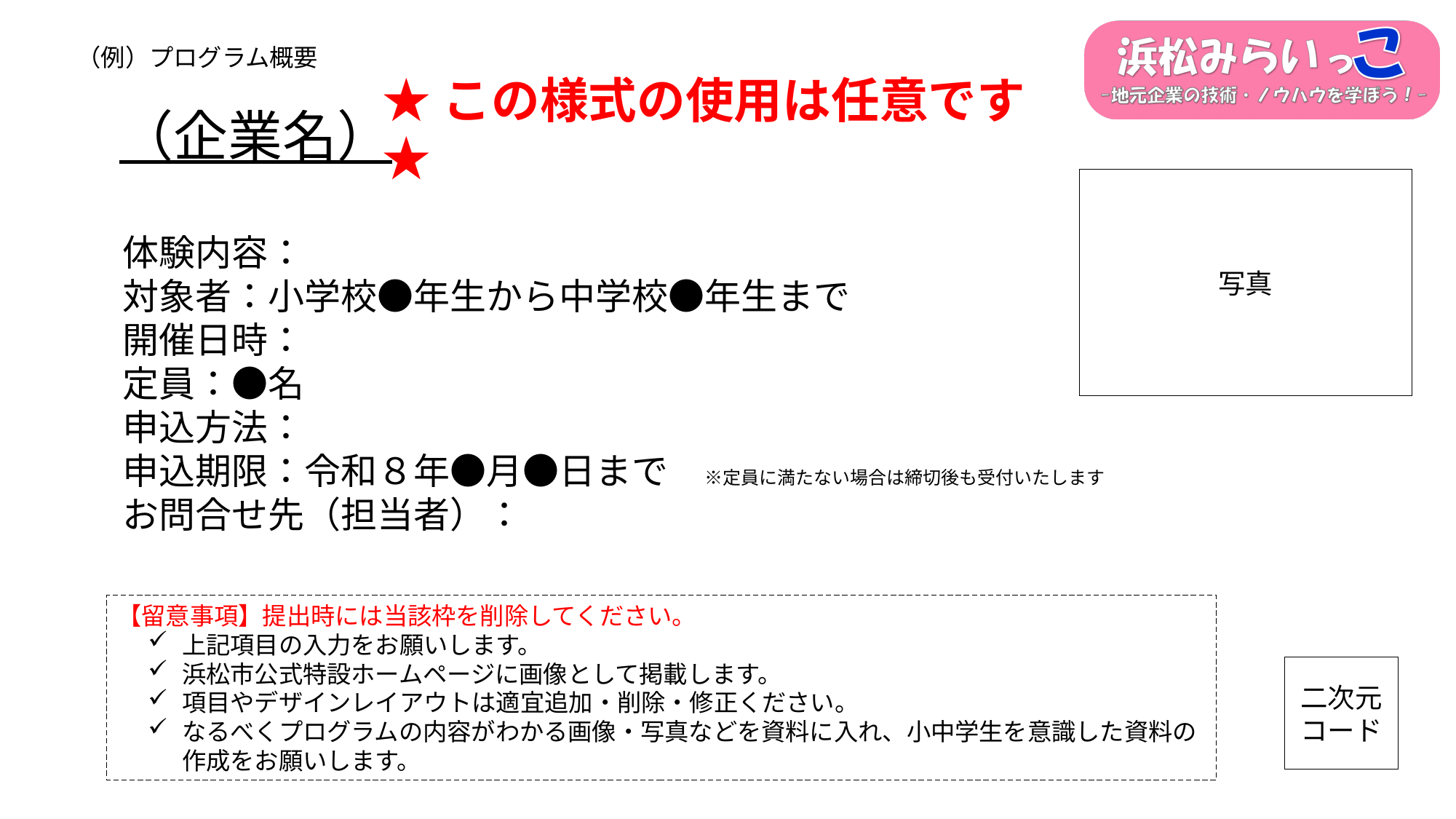

（例）プログラム概要
★この様式の使用は任意です★
（企業名）
写真
体験内容：
対象者：小学校●年生から中学校●年生まで
開催日時：
定員：●名
申込方法：
申込期限：令和８年●月●日まで　※定員に満たない場合は締切後も受付いたします
お問合せ先（担当者）：
【留意事項】提出時には当該枠を削除してください。
上記項目の入力をお願いします。
浜松市公式特設ホームページに画像として掲載します。
項目やデザインレイアウトは適宜追加・削除・修正ください。
なるべくプログラムの内容がわかる画像・写真などを資料に入れ、小中学生を意識した資料の作成をお願いします。
二次元コード